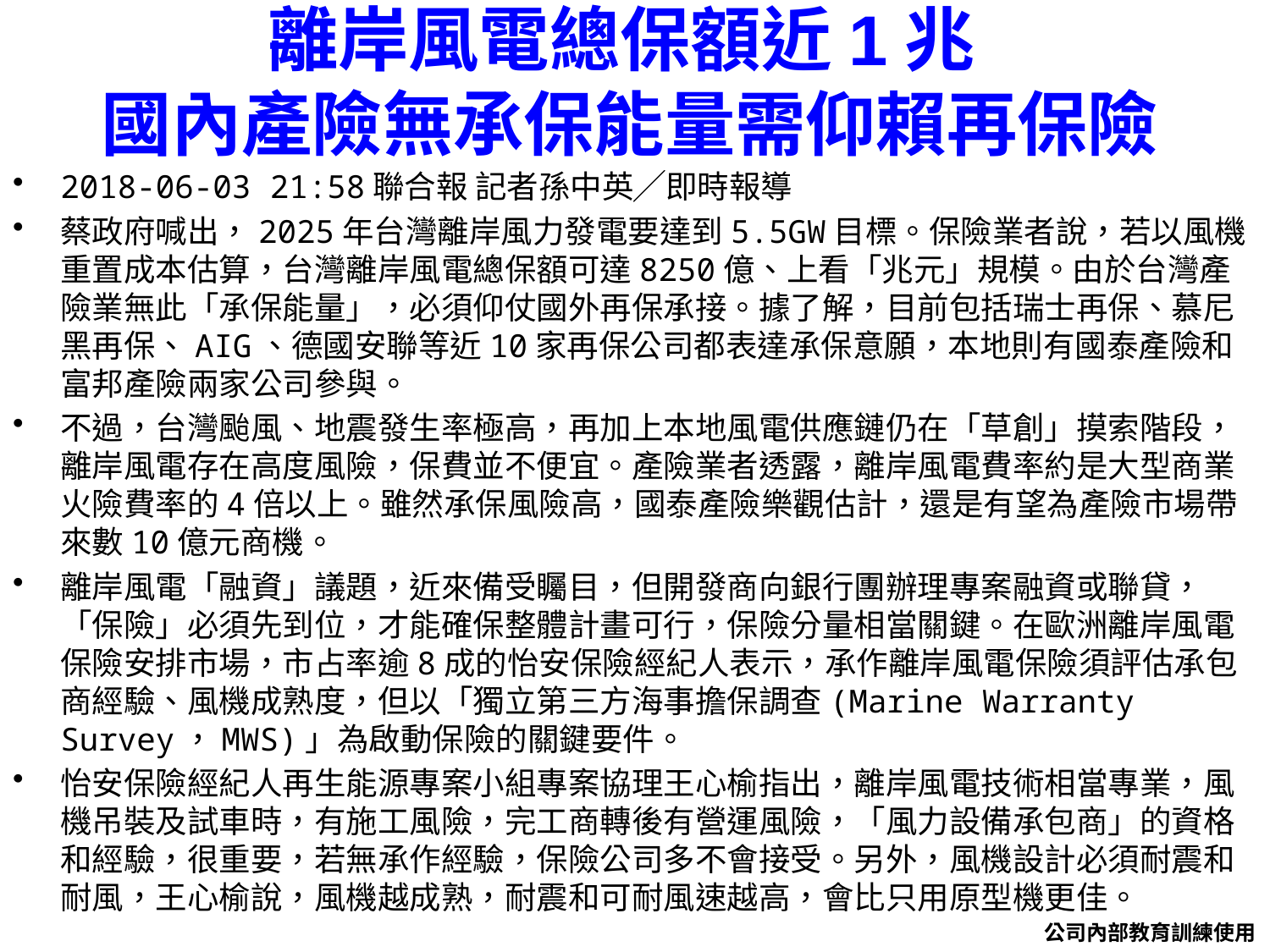

# 離岸風電總保額近1兆 國內產險無承保能量需仰賴再保險

2018-06-03 21:58聯合報 記者孫中英╱即時報導
蔡政府喊出，2025年台灣離岸風力發電要達到5.5GW目標。保險業者說，若以風機重置成本估算，台灣離岸風電總保額可達8250億、上看「兆元」規模。由於台灣產險業無此「承保能量」，必須仰仗國外再保承接。據了解，目前包括瑞士再保、慕尼黑再保、AIG、德國安聯等近10家再保公司都表達承保意願，本地則有國泰產險和富邦產險兩家公司參與。
不過，台灣颱風、地震發生率極高，再加上本地風電供應鏈仍在「草創」摸索階段，離岸風電存在高度風險，保費並不便宜。產險業者透露，離岸風電費率約是大型商業火險費率的4倍以上。雖然承保風險高，國泰產險樂觀估計，還是有望為產險市場帶來數10億元商機。
離岸風電「融資」議題，近來備受矚目，但開發商向銀行團辦理專案融資或聯貸，「保險」必須先到位，才能確保整體計畫可行，保險分量相當關鍵。在歐洲離岸風電保險安排市場，市占率逾8成的怡安保險經紀人表示，承作離岸風電保險須評估承包商經驗、風機成熟度，但以「獨立第三方海事擔保調查(Marine Warranty Survey，MWS)」為啟動保險的關鍵要件。
怡安保險經紀人再生能源專案小組專案協理王心榆指出，離岸風電技術相當專業，風機吊裝及試車時，有施工風險，完工商轉後有營運風險，「風力設備承包商」的資格和經驗，很重要，若無承作經驗，保險公司多不會接受。另外，風機設計必須耐震和耐風，王心榆說，風機越成熟，耐震和可耐風速越高，會比只用原型機更佳。

公司內部教育訓練使用